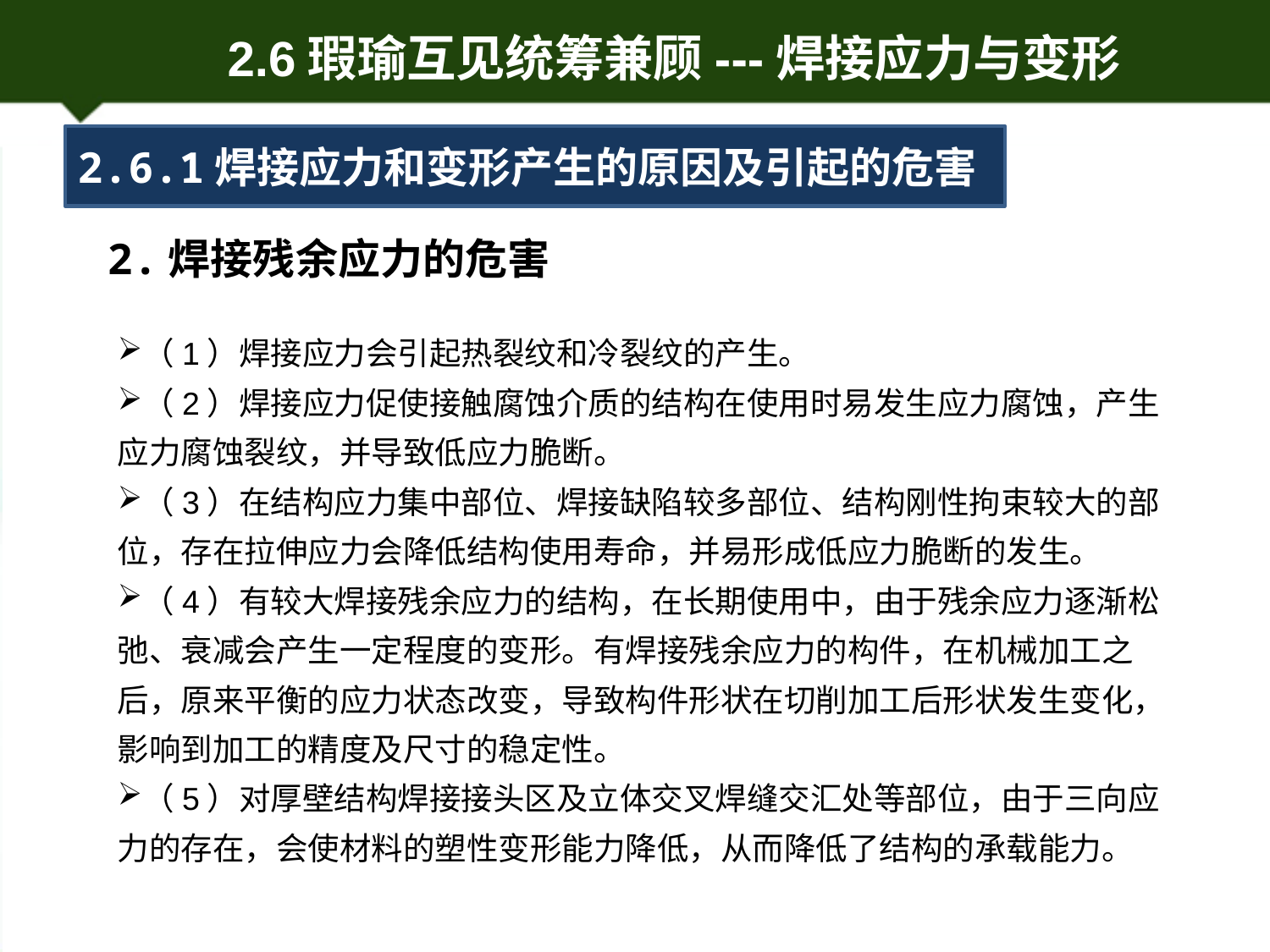

2.6.1焊接应力和变形产生的原因及引起的危害
2.焊接残余应力的危害
（1）焊接应力会引起热裂纹和冷裂纹的产生。
（2）焊接应力促使接触腐蚀介质的结构在使用时易发生应力腐蚀，产生应力腐蚀裂纹，并导致低应力脆断。
（3）在结构应力集中部位、焊接缺陷较多部位、结构刚性拘束较大的部位，存在拉伸应力会降低结构使用寿命，并易形成低应力脆断的发生。
（4）有较大焊接残余应力的结构，在长期使用中，由于残余应力逐渐松弛、衰减会产生一定程度的变形。有焊接残余应力的构件，在机械加工之后，原来平衡的应力状态改变，导致构件形状在切削加工后形状发生变化，影响到加工的精度及尺寸的稳定性。
（5）对厚壁结构焊接接头区及立体交叉焊缝交汇处等部位，由于三向应力的存在，会使材料的塑性变形能力降低，从而降低了结构的承载能力。